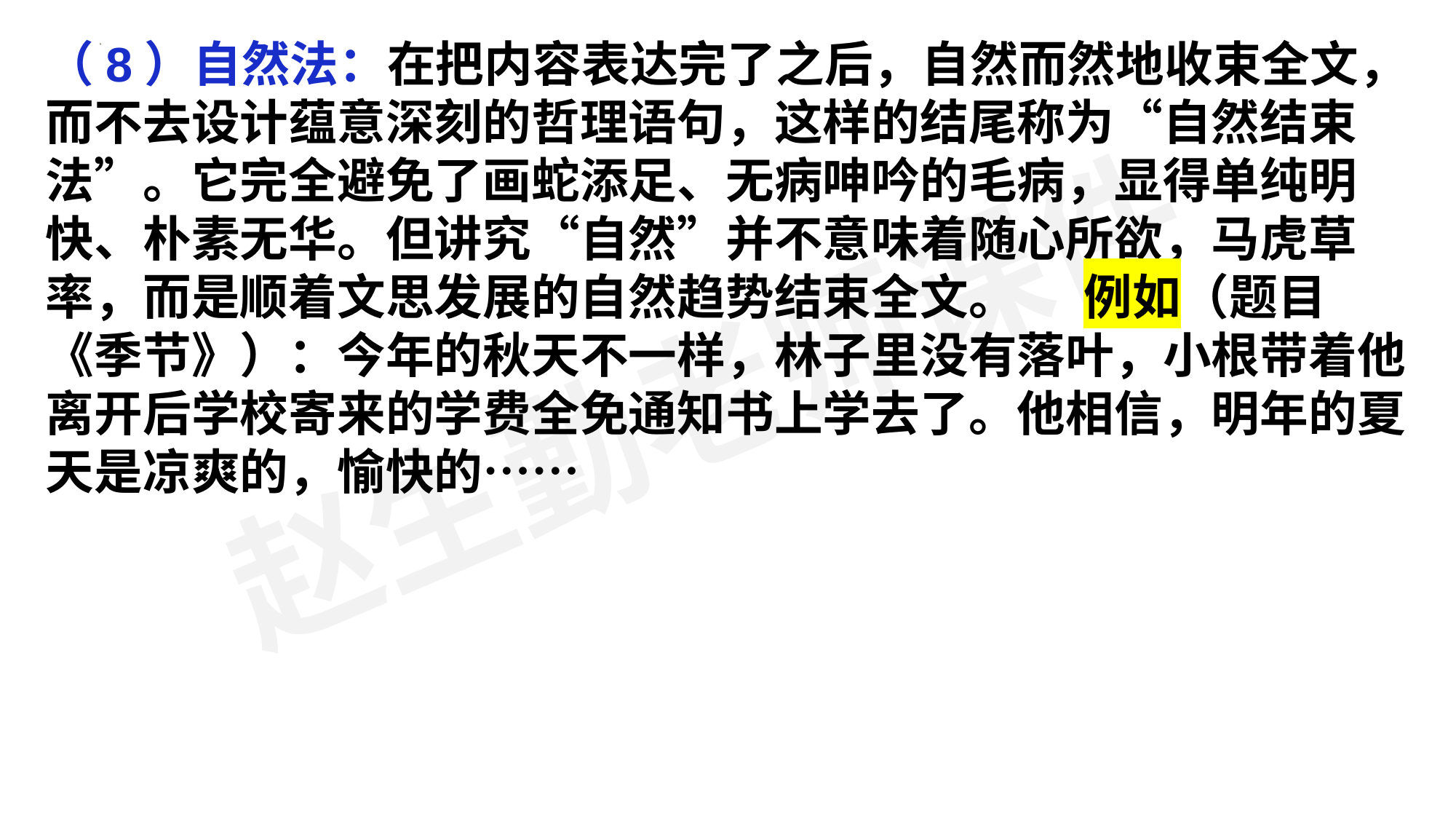

（8）自然法：在把内容表达完了之后，自然而然地收束全文，而不去设计蕴意深刻的哲理语句，这样的结尾称为“自然结束法”。它完全避免了画蛇添足、无病呻吟的毛病，显得单纯明快、朴素无华。但讲究“自然”并不意味着随心所欲，马虎草率，而是顺着文思发展的自然趋势结束全文。      例如（题目《季节》）：今年的秋天不一样，林子里没有落叶，小根带着他离开后学校寄来的学费全免通知书上学去了。他相信，明年的夏天是凉爽的，愉快的……